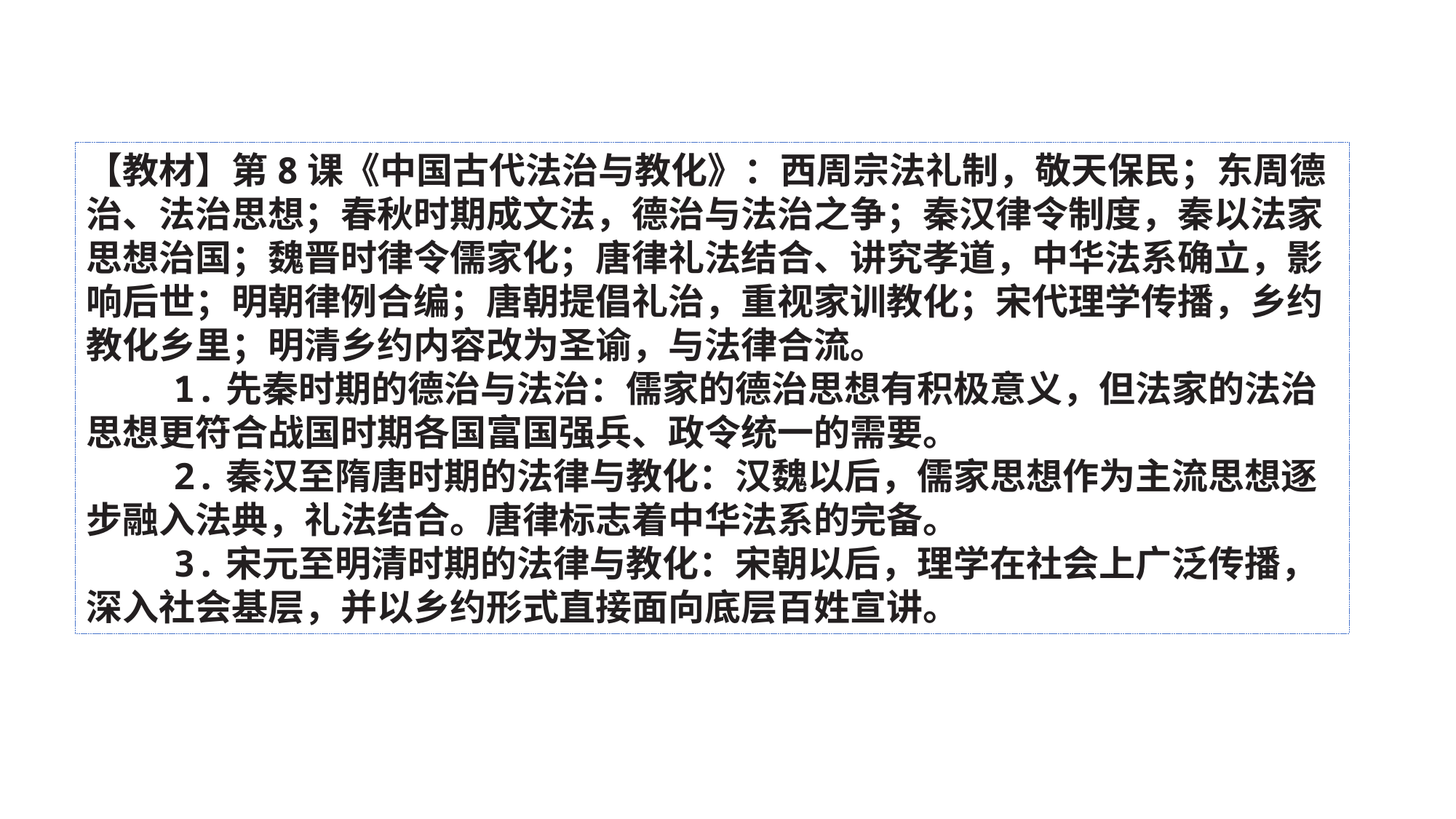

【教材】第8课《中国古代法治与教化》：西周宗法礼制，敬天保民；东周德治、法治思想；春秋时期成文法，德治与法治之争；秦汉律令制度，秦以法家思想治国；魏晋时律令儒家化；唐律礼法结合、讲究孝道，中华法系确立，影响后世；明朝律例合编；唐朝提倡礼治，重视家训教化；宋代理学传播，乡约教化乡里；明清乡约内容改为圣谕，与法律合流。
    1.先秦时期的德治与法治：儒家的德治思想有积极意义，但法家的法治思想更符合战国时期各国富国强兵、政令统一的需要。
    2.秦汉至隋唐时期的法律与教化：汉魏以后，儒家思想作为主流思想逐步融入法典，礼法结合。唐律标志着中华法系的完备。
    3.宋元至明清时期的法律与教化：宋朝以后，理学在社会上广泛传播，深入社会基层，并以乡约形式直接面向底层百姓宣讲。